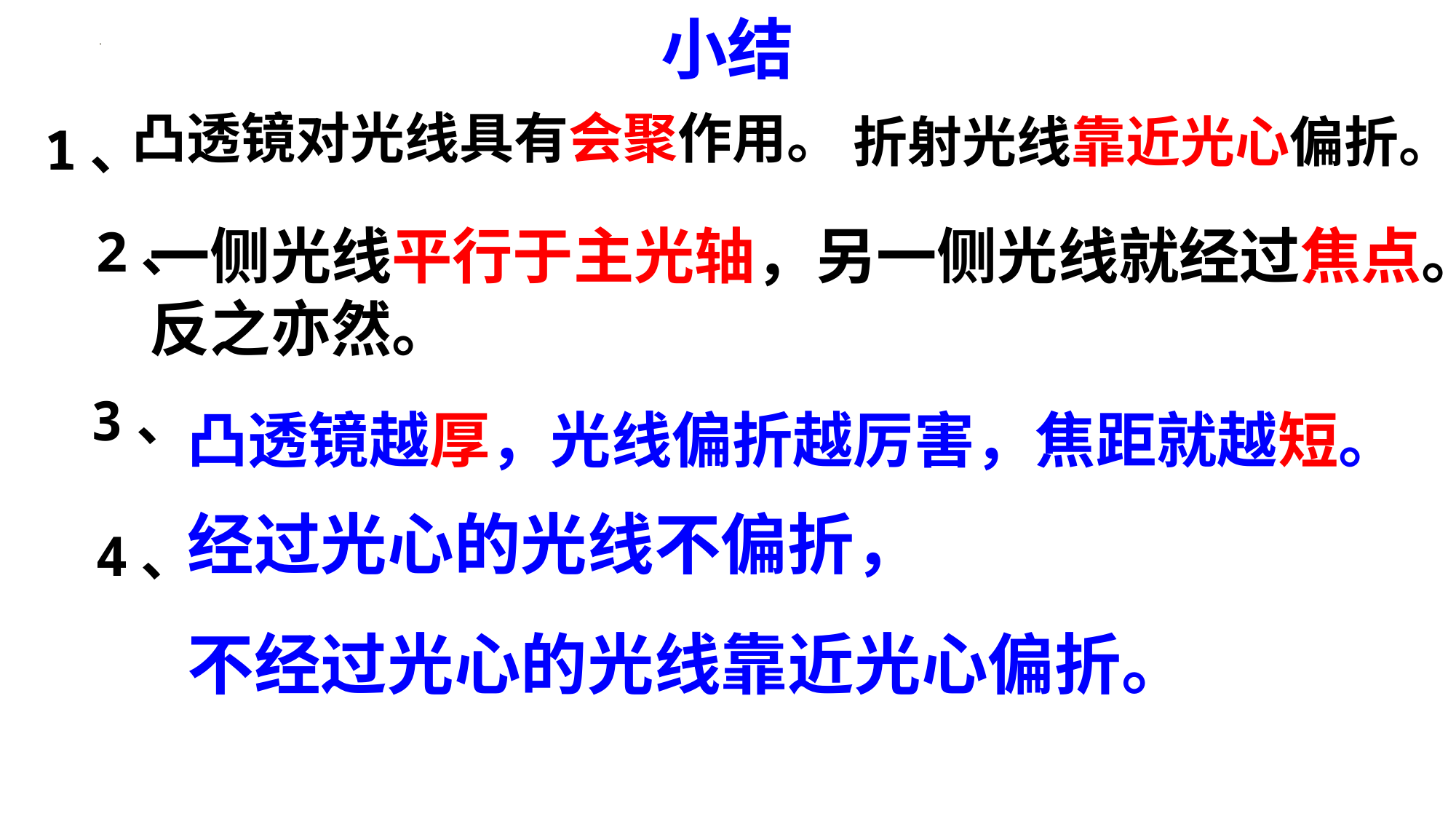

小结
凸透镜对光线具有会聚作用。
折射光线靠近光心偏折。
1、
2、
一侧光线平行于主光轴，另一侧光线就经过焦点。
反之亦然。
3、
凸透镜越厚，光线偏折越厉害，焦距就越短。
经过光心的光线不偏折，
不经过光心的光线靠近光心偏折。
4、